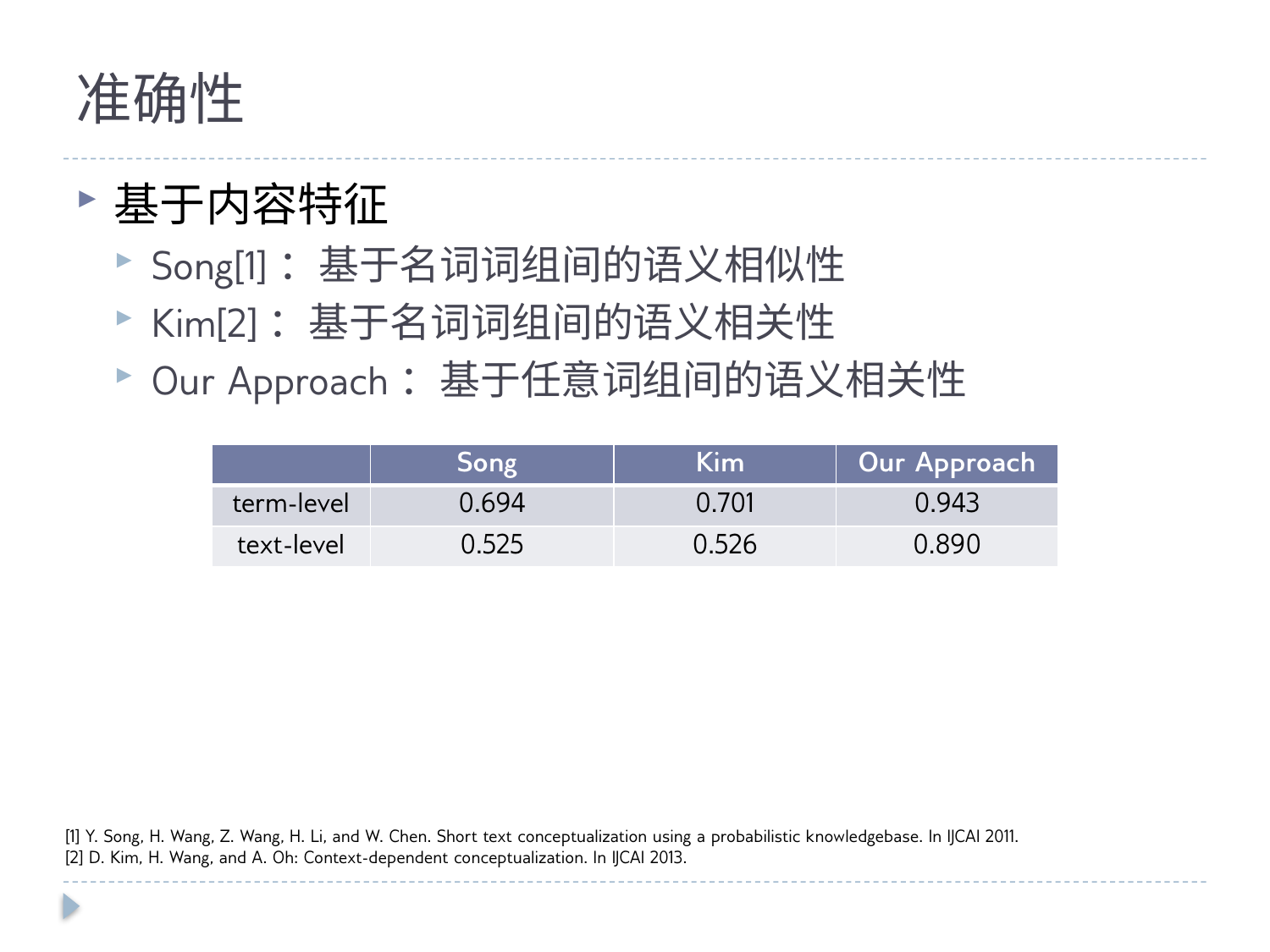

# 准确性
基于内容特征
Song[1]：基于名词词组间的语义相似性
Kim[2]：基于名词词组间的语义相关性
Our Approach：基于任意词组间的语义相关性

|  | Song | Kim | Our Approach |
| --- | --- | --- | --- |
| term-level | 0.694 | 0.701 | 0.943 |
| text-level | 0.525 | 0.526 | 0.890 |
[1] Y. Song, H. Wang, Z. Wang, H. Li, and W. Chen. Short text conceptualization using a probabilistic knowledgebase. In IJCAI 2011.
[2] D. Kim, H. Wang, and A. Oh: Context-dependent conceptualization. In IJCAI 2013.